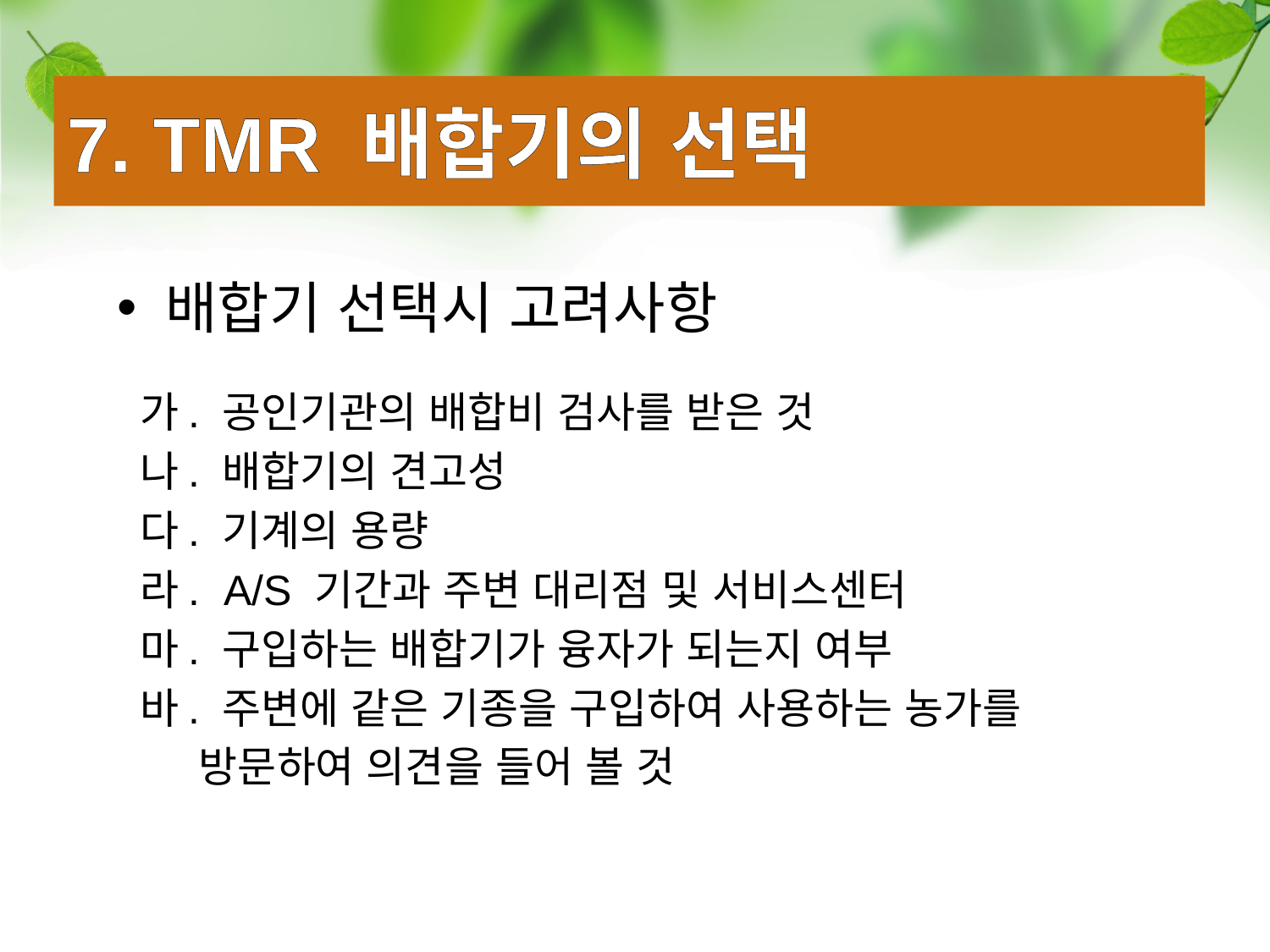

7. TMR 배합기의 선택
배합기 선택시 고려사항

 가. 공인기관의 배합비 검사를 받은 것
 나. 배합기의 견고성
 다. 기계의 용량
 라.  A/S 기간과 주변 대리점 및 서비스센터
 마. 구입하는 배합기가 융자가 되는지 여부
 바. 주변에 같은 기종을 구입하여 사용하는 농가를
      방문하여 의견을 들어 볼 것